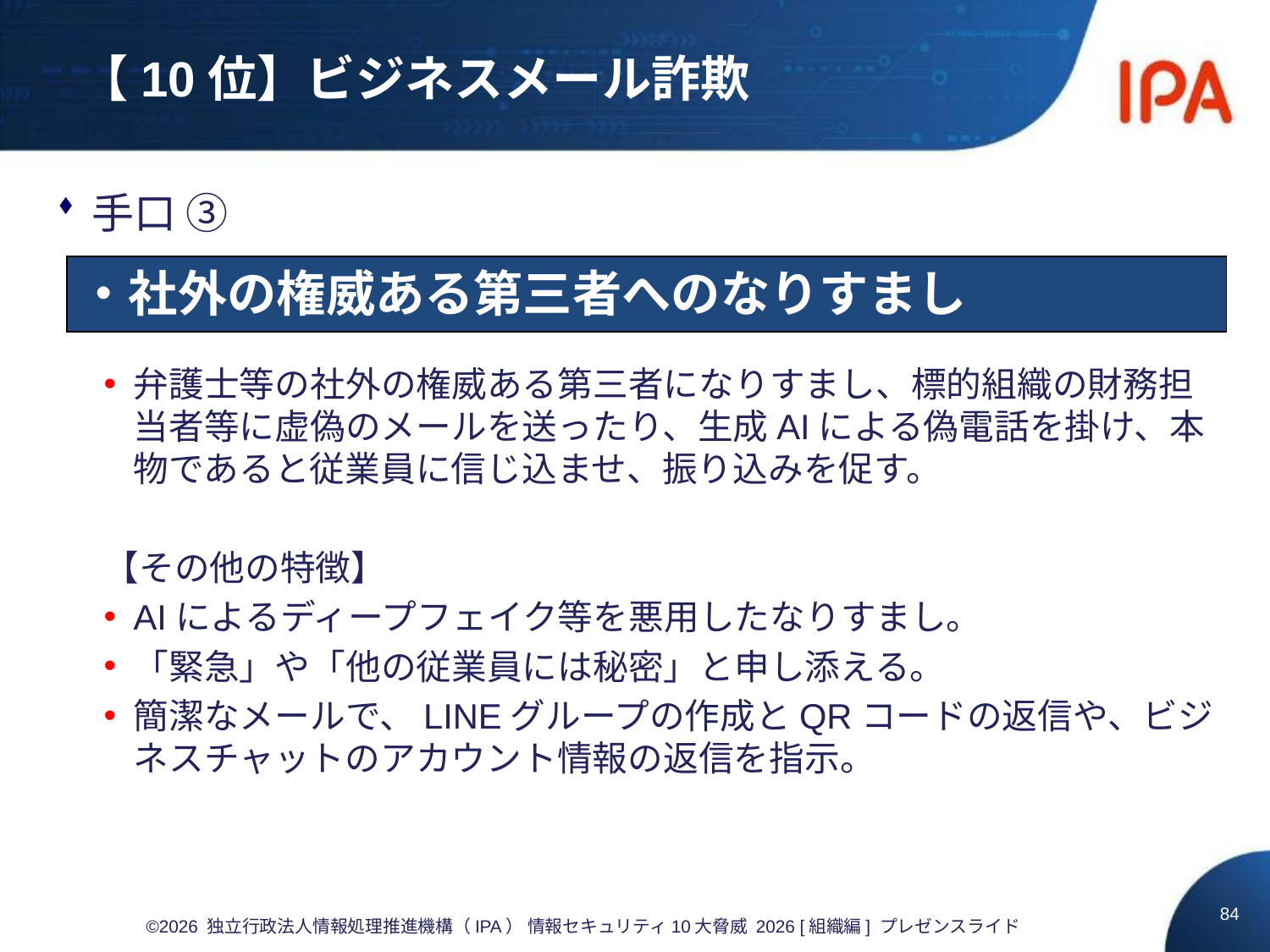

# 【10位】ビジネスメール詐欺
手口 ③

弁護士等の社外の権威ある第三者になりすまし、標的組織の財務担当者等に虚偽のメールを送ったり、生成AIによる偽電話を掛け、本物であると従業員に信じ込ませ、振り込みを促す。

【その他の特徴】
AIによるディープフェイク等を悪用したなりすまし。
「緊急」や「他の従業員には秘密」と申し添える。
簡潔なメールで、LINEグループの作成とQRコードの返信や、ビジネスチャットのアカウント情報の返信を指示。
・社外の権威ある第三者へのなりすまし
84
©2026 独立行政法人情報処理推進機構（IPA） 情報セキュリティ10大脅威 2026 [組織編] プレゼンスライド